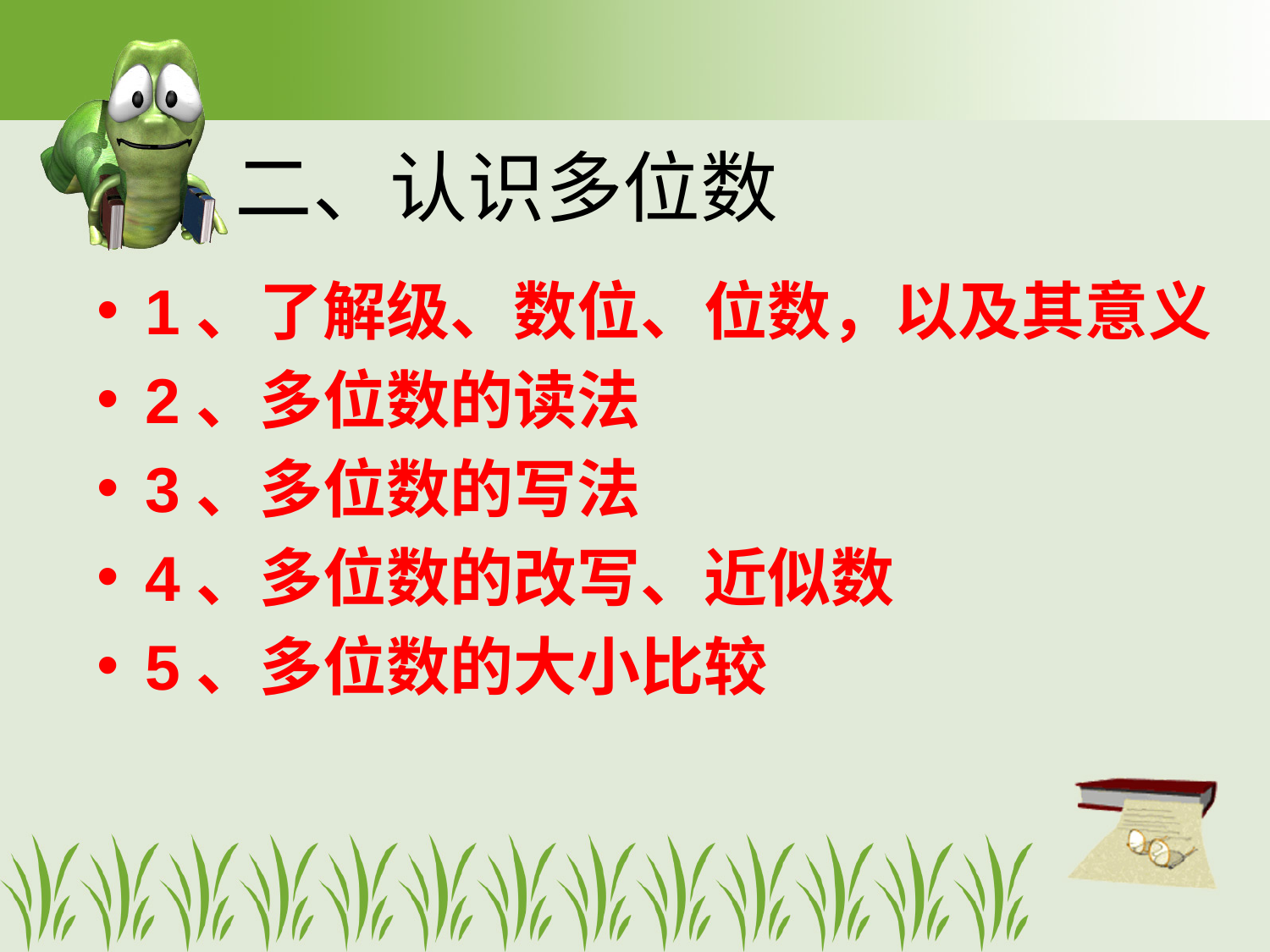

# 二、认识多位数
1、了解级、数位、位数，以及其意义
2、多位数的读法
3、多位数的写法
4、多位数的改写、近似数
5、多位数的大小比较